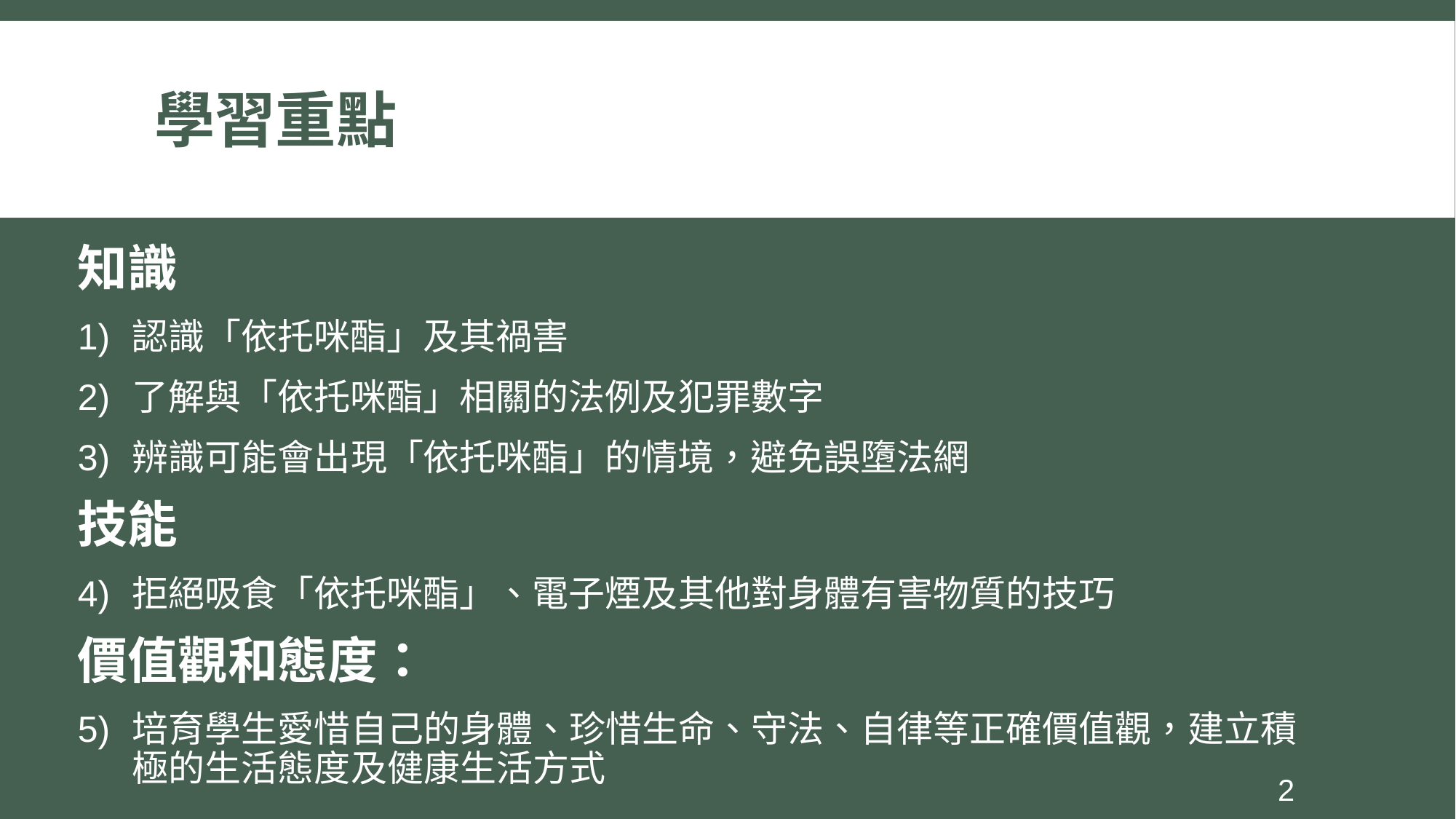

# 學習重點
知識
認識「依托咪酯」及其禍害
了解與「依托咪酯」相關的法例及犯罪數字
辨識可能會出現「依托咪酯」的情境，避免誤墮法網
技能
拒絕吸食「依托咪酯」、電子煙及其他對身體有害物質的技巧
價值觀和態度：
培育學生愛惜自己的身體、珍惜生命、守法、自律等正確價值觀，建立積極的生活態度及健康生活方式
2